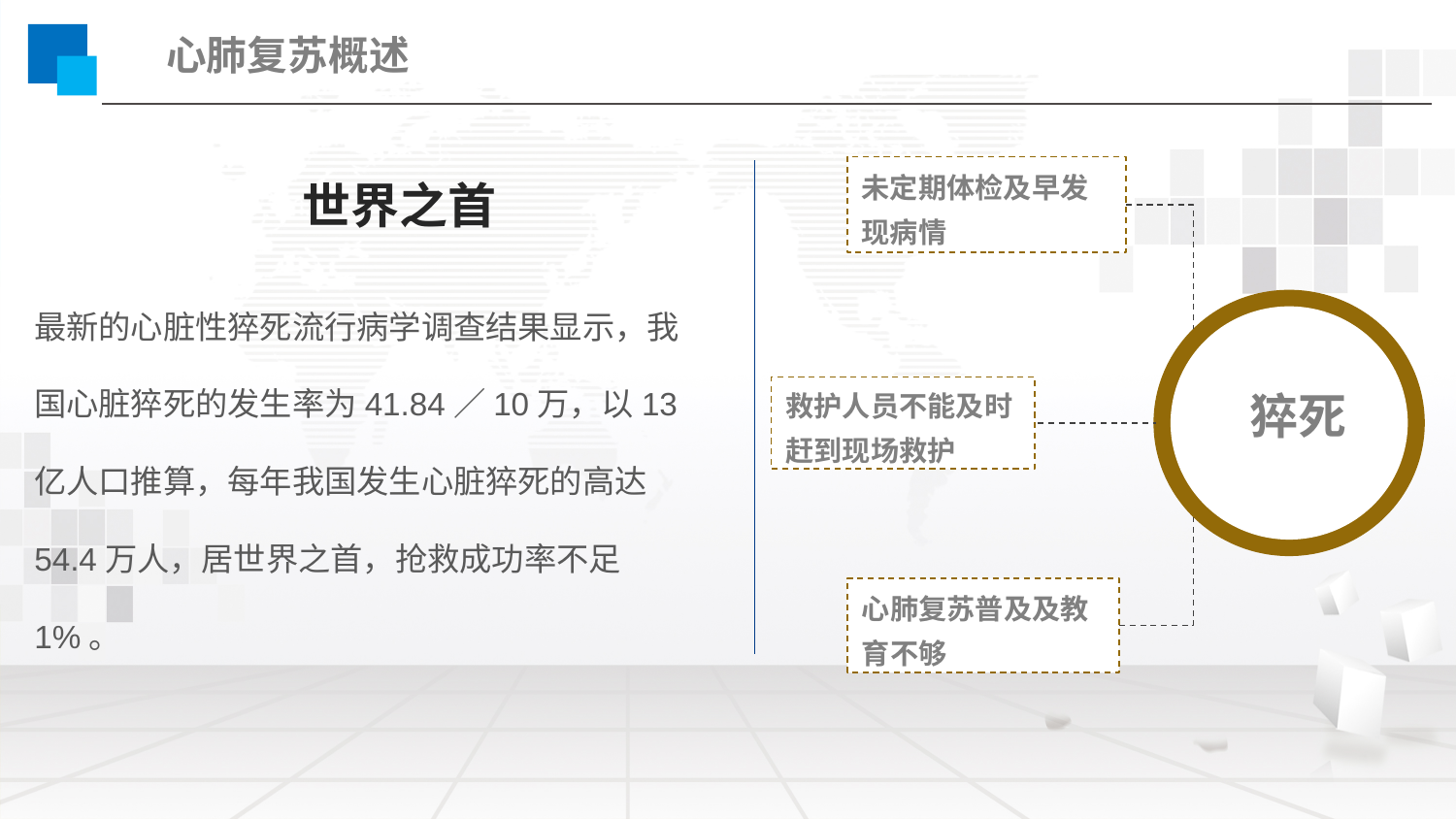

心肺复苏概述
未定期体检及早发现病情

救护人员不能及时赶到现场救护
猝死
心肺复苏普及及教育不够
世界之首
最新的心脏性猝死流行病学调查结果显示，我国心脏猝死的发生率为41.84／10万，以13亿人口推算，每年我国发生心脏猝死的高达54.4万人，居世界之首，抢救成功率不足1%。